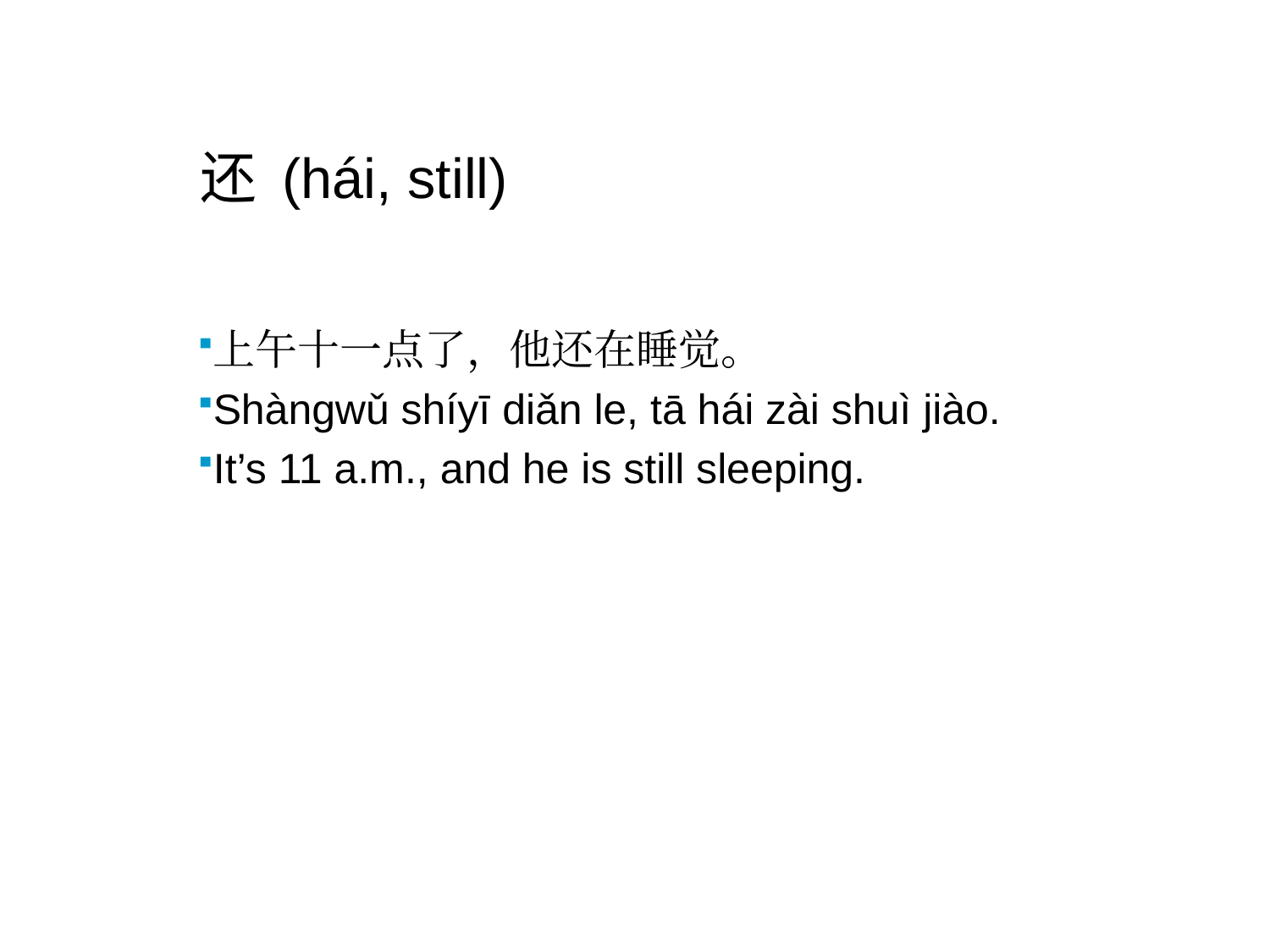

还 (hái, still)
上午十一点了，他还在睡觉。
Shàngwǔ shíyī diǎn le, tā hái zài shuì jiào.
It’s 11 a.m., and he is still sleeping.